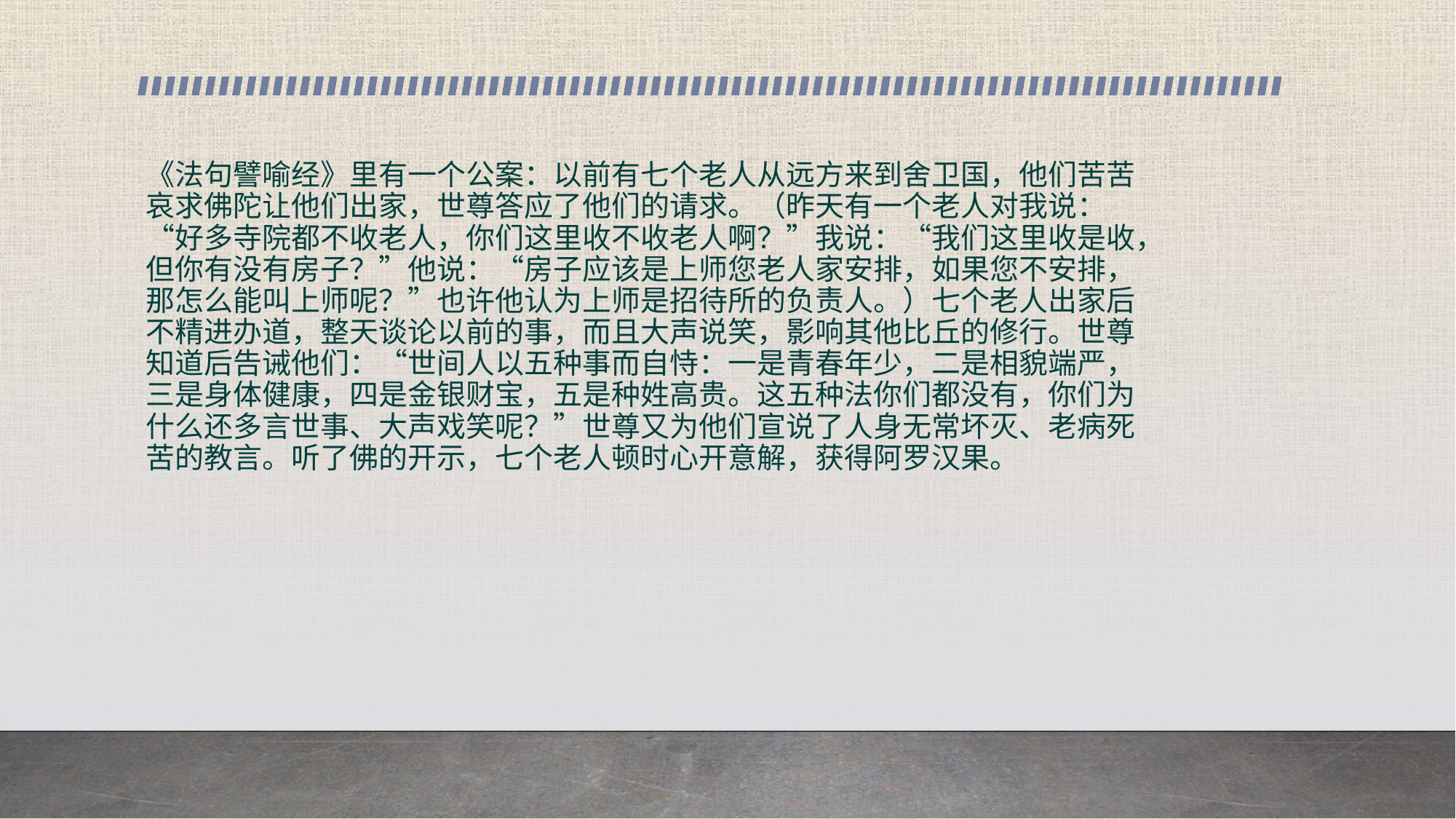

# 《法句譬喻经》里有一个公案：以前有七个老人从远方来到舍卫国，他们苦苦哀求佛陀让他们出家，世尊答应了他们的请求。（昨天有一个老人对我说：“好多寺院都不收老人，你们这里收不收老人啊？”我说：“我们这里收是收，但你有没有房子？”他说：“房子应该是上师您老人家安排，如果您不安排，那怎么能叫上师呢？”也许他认为上师是招待所的负责人。）七个老人出家后不精进办道，整天谈论以前的事，而且大声说笑，影响其他比丘的修行。世尊知道后告诫他们：“世间人以五种事而自恃：一是青春年少，二是相貌端严，三是身体健康，四是金银财宝，五是种姓高贵。这五种法你们都没有，你们为什么还多言世事、大声戏笑呢？”世尊又为他们宣说了人身无常坏灭、老病死苦的教言。听了佛的开示，七个老人顿时心开意解，获得阿罗汉果。